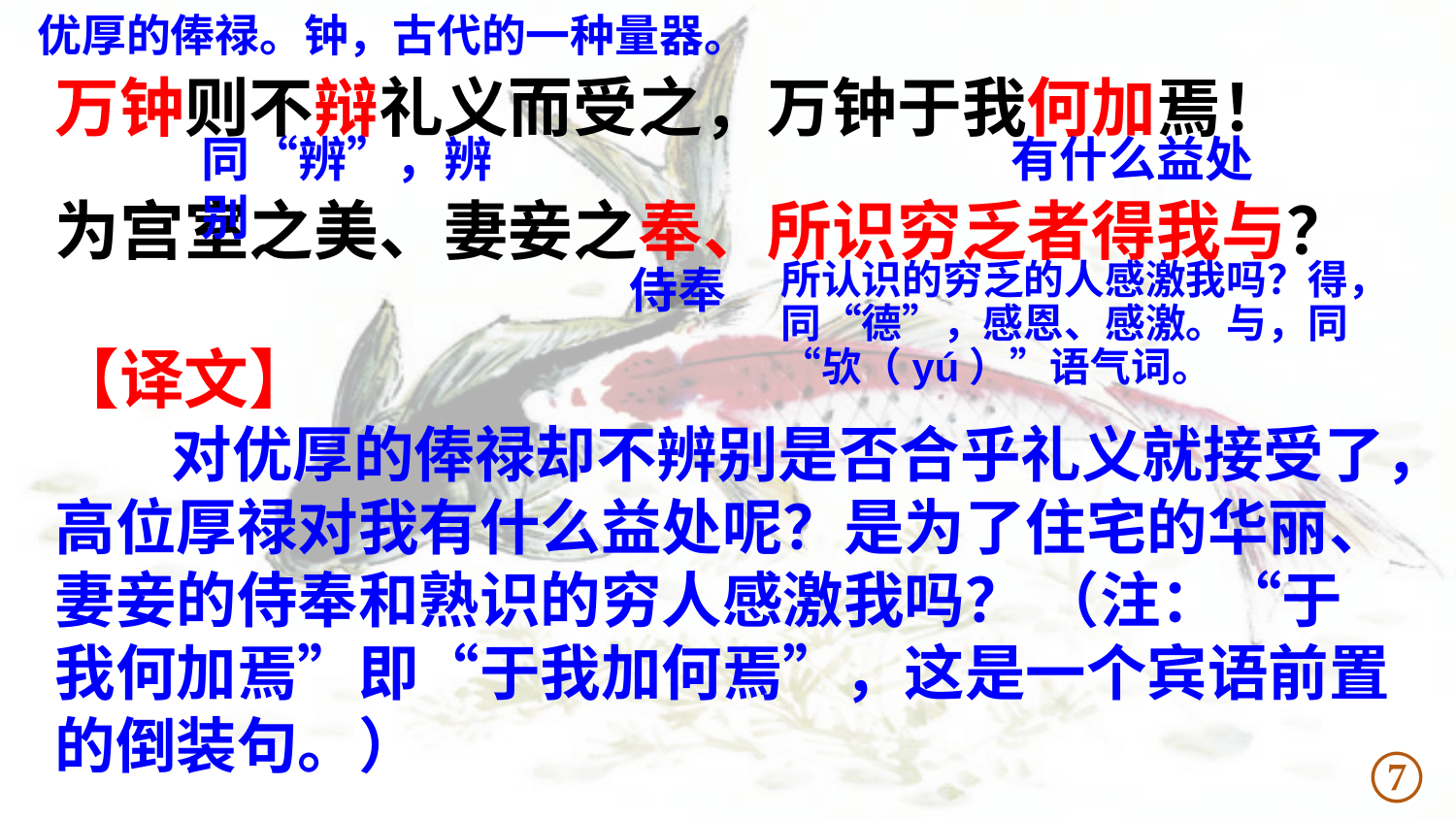

优厚的俸禄。钟，古代的一种量器。
万钟则不辩礼义而受之，万钟于我何加焉！为宫室之美、妻妾之奉、所识穷乏者得我与？
同“辨”，辨别
有什么益处
侍奉
所认识的穷乏的人感激我吗？得，同“德”，感恩、感激。与，同“欤（yú）”语气词。
【译文】
        对优厚的俸禄却不辨别是否合乎礼义就接受了，高位厚禄对我有什么益处呢？是为了住宅的华丽、妻妾的侍奉和熟识的穷人感激我吗？ （注：“于我何加焉”即“于我加何焉”，这是一个宾语前置的倒装句。）
⑦